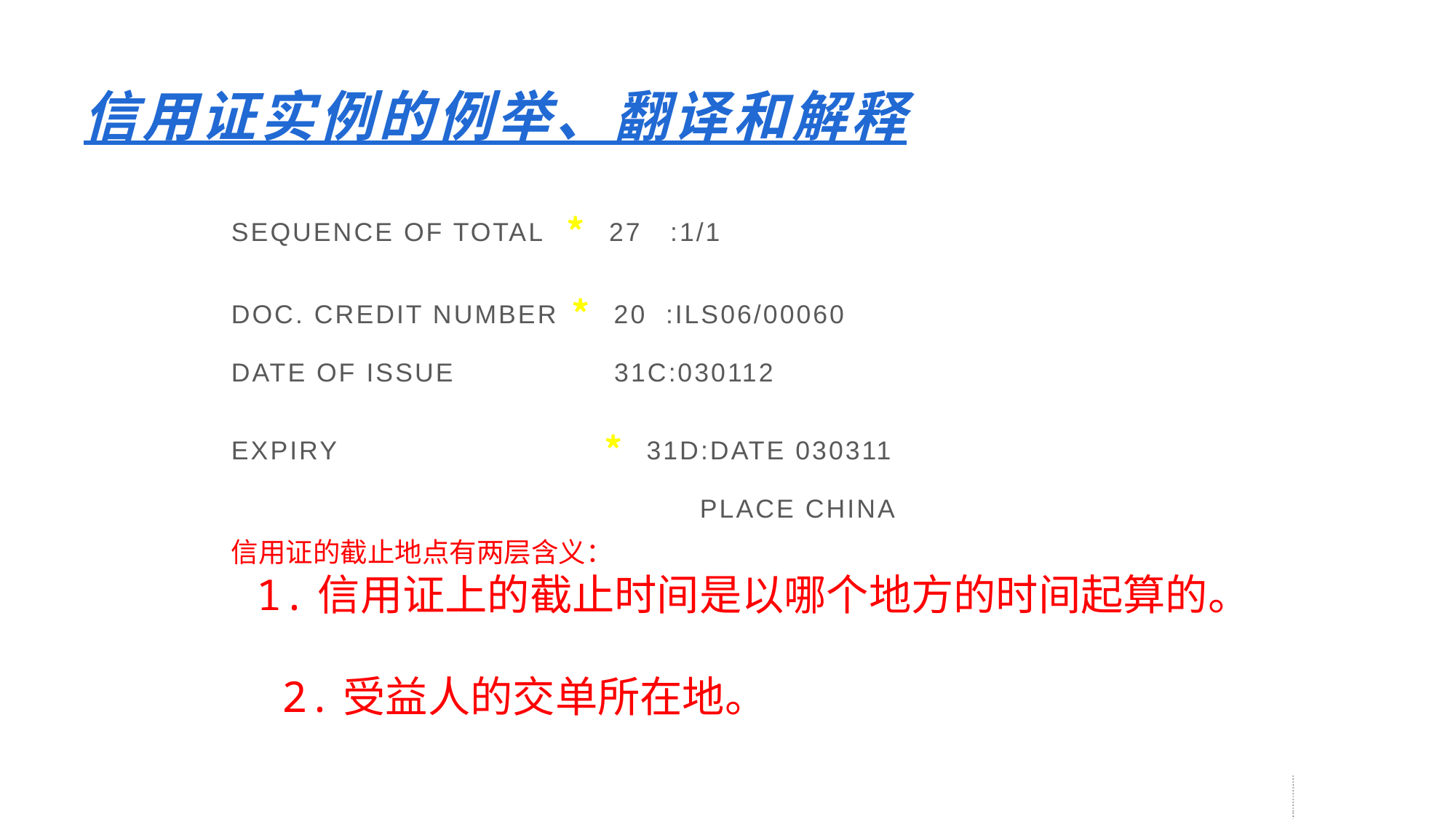

# 信用证实例的例举、翻译和解释
SEQUENCE OF TOTAL ﹡ 27   :1/1
DOC. CREDIT NUMBER﹡ 20  :ILS06/00060
DATE OF ISSUE                 31C:030112
EXPIRY                           ﹡ 31D:DATE 030311
                                                  PLACE CHINA
信用证的截止地点有两层含义：
 1.信用证上的截止时间是以哪个地方的时间起算的。
  2.受益人的交单所在地。
洛硒闭谨例隐琐牛始烩教过骑熬撮分译乞潮羞符诧滚缉碴郁闷炳藐镜疲陷第二章信用证第二章信用证